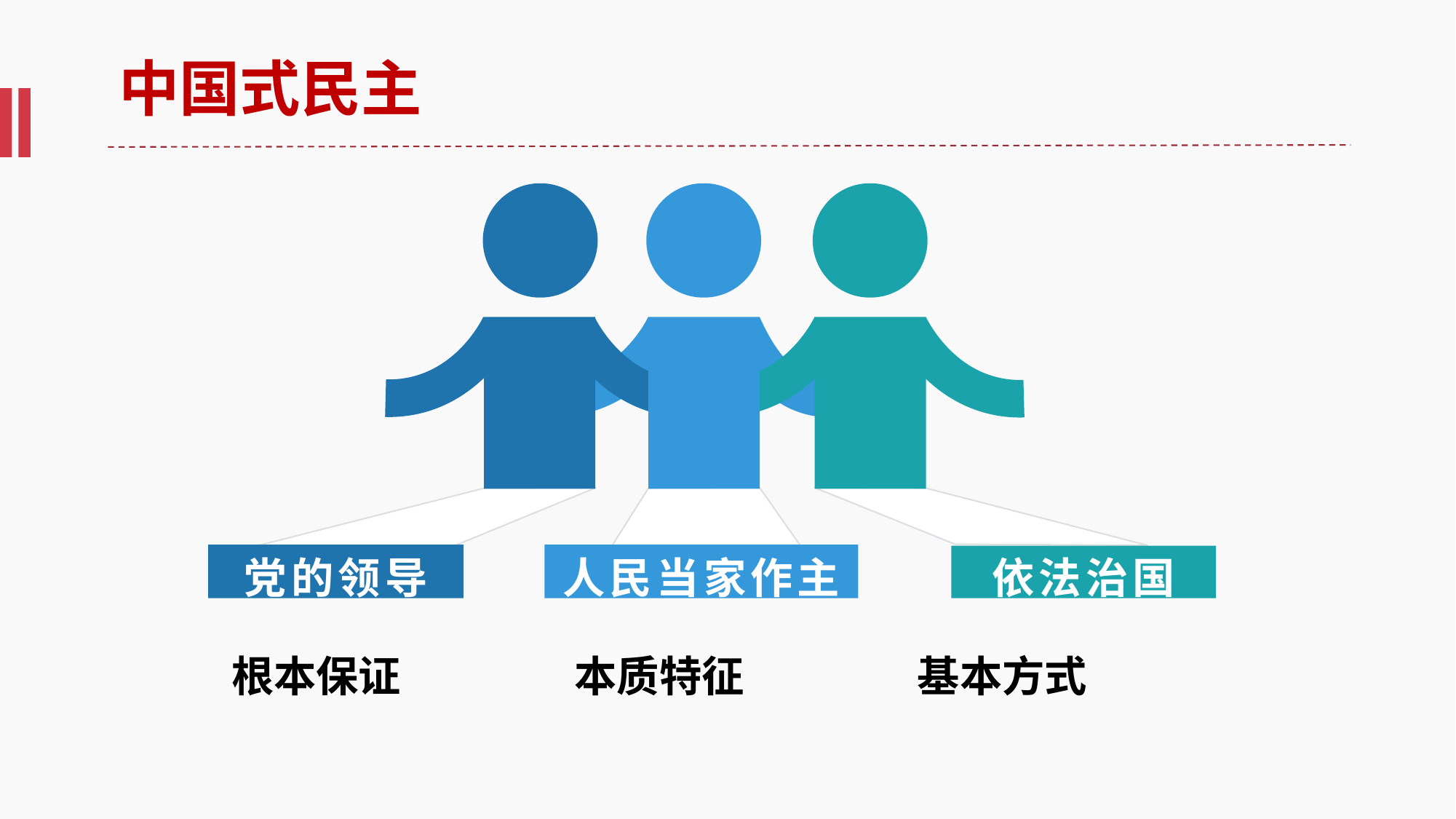

# 中国式民主

人民当家作主
党的领导
依法治国
        根本保证                  本质特征                  基本方式